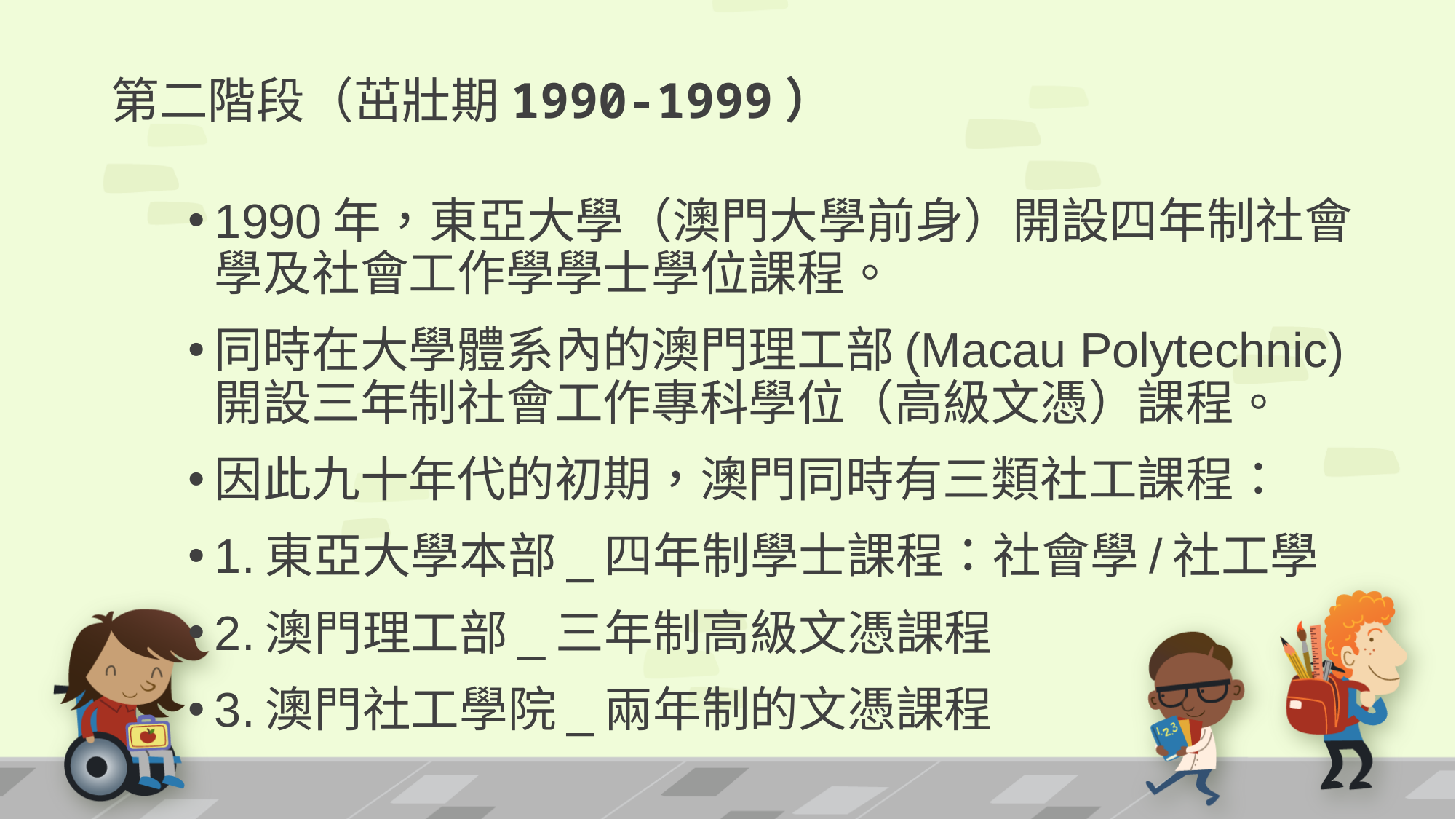

# 第二階段（茁壯期1990-1999）

1990年，東亞大學（澳門大學前身）開設四年制社會學及社會工作學學士學位課程。
同時在大學體系內的澳門理工部(Macau Polytechnic) 開設三年制社會工作專科學位（高級文憑）課程。
因此九十年代的初期，澳門同時有三類社工課程：
1.東亞大學本部_四年制學士課程：社會學/社工學
2.澳門理工部_三年制高級文憑課程
3.澳門社工學院_兩年制的文憑課程